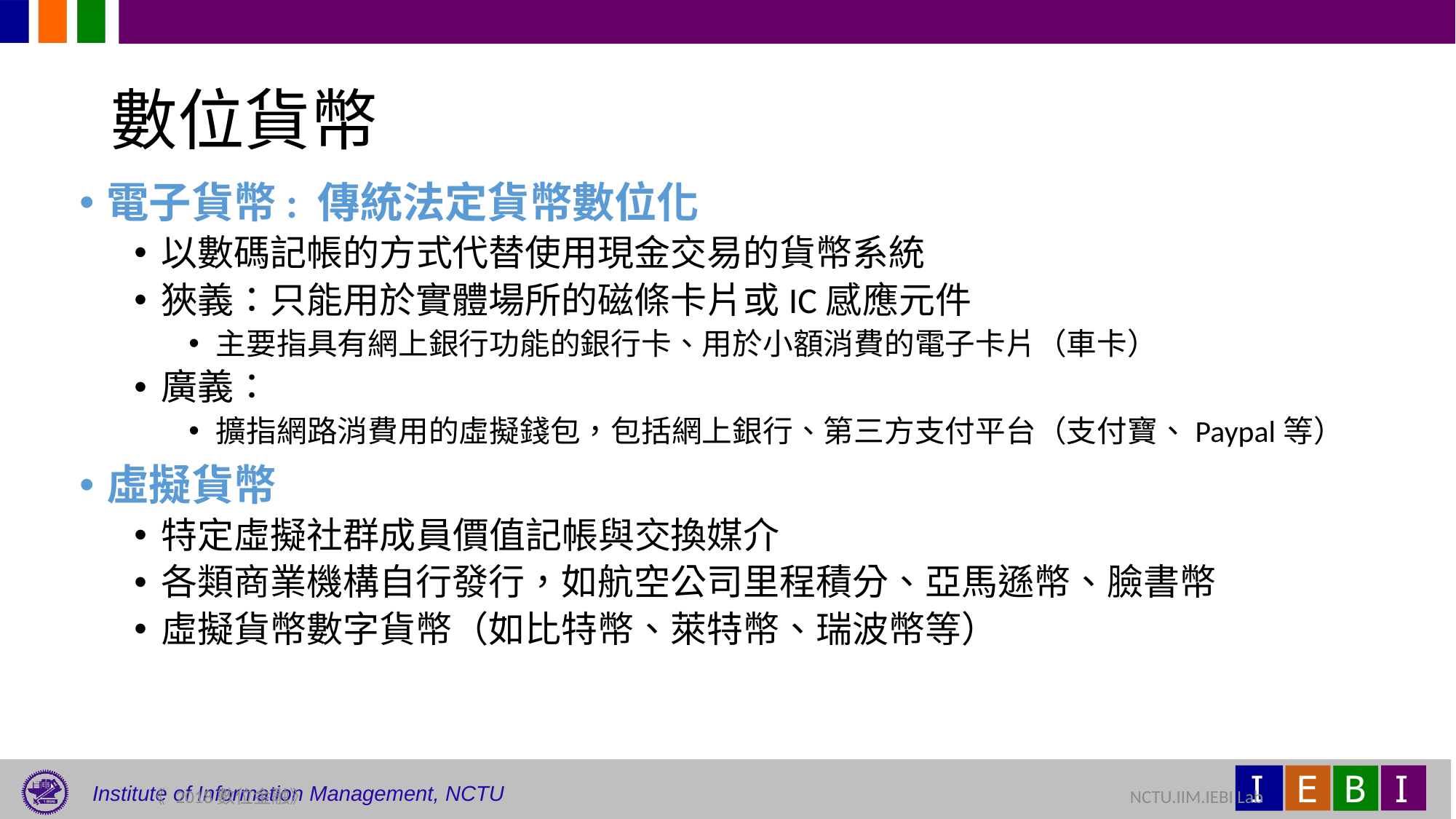

# 數位貨幣
電子貨幣: 傳統法定貨幣數位化
以數碼記帳的方式代替使用現金交易的貨幣系統
狹義：只能用於實體場所的磁條卡片或IC感應元件
主要指具有網上銀行功能的銀行卡、用於小額消費的電子卡片（車卡）
廣義：
擴指網路消費用的虛擬錢包，包括網上銀行、第三方支付平台（支付寶、Paypal等）
虛擬貨幣
特定虛擬社群成員價值記帳與交換媒介
各類商業機構自行發行，如航空公司里程積分、亞馬遜幣、臉書幣
虛擬貨幣數字貨幣（如比特幣、萊特幣、瑞波幣等）

81
《 2018數位金融》                                                                                                                                             	NCTU.IIM.IEBI Lab